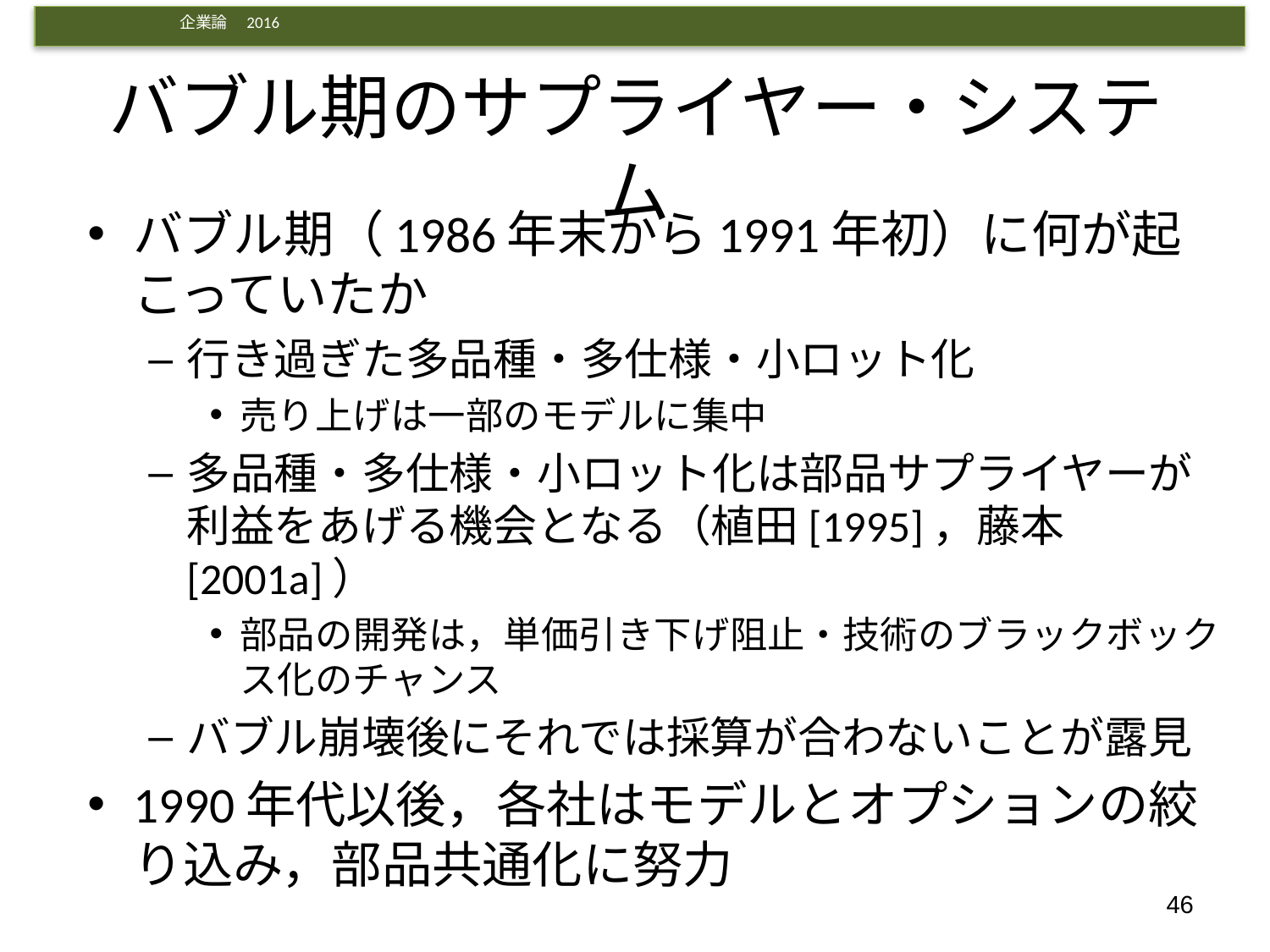

# バブル期のサプライヤー・システム
バブル期（1986年末から1991年初）に何が起こっていたか
行き過ぎた多品種・多仕様・小ロット化
売り上げは一部のモデルに集中
多品種・多仕様・小ロット化は部品サプライヤーが利益をあげる機会となる（植田[1995]，藤本[2001a]）
部品の開発は，単価引き下げ阻止・技術のブラックボックス化のチャンス
バブル崩壊後にそれでは採算が合わないことが露見
1990年代以後，各社はモデルとオプションの絞り込み，部品共通化に努力

46